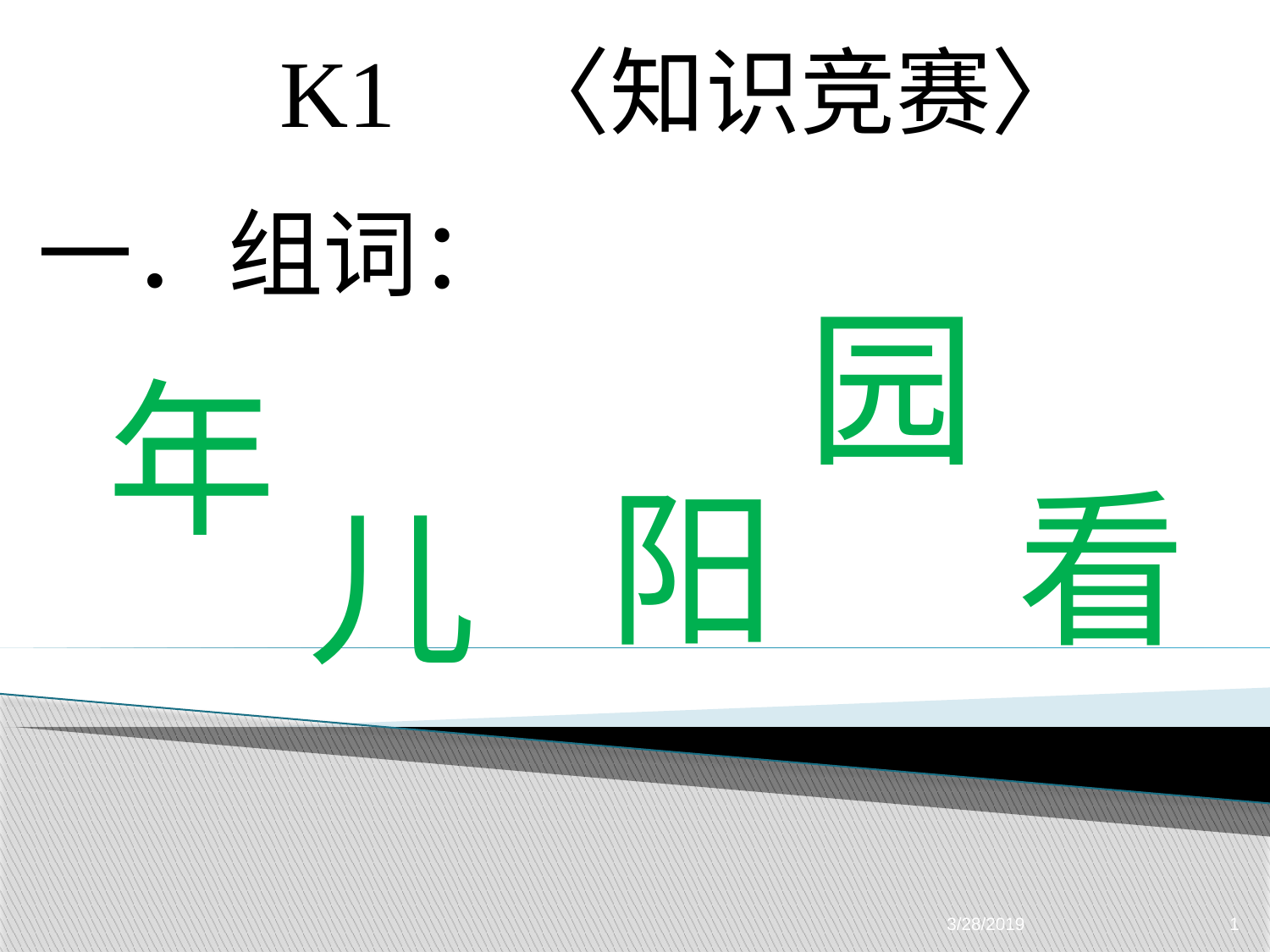

K1    〈知识竞赛〉
一．组词：
园
年
阳
看
儿
3/28/2019
1